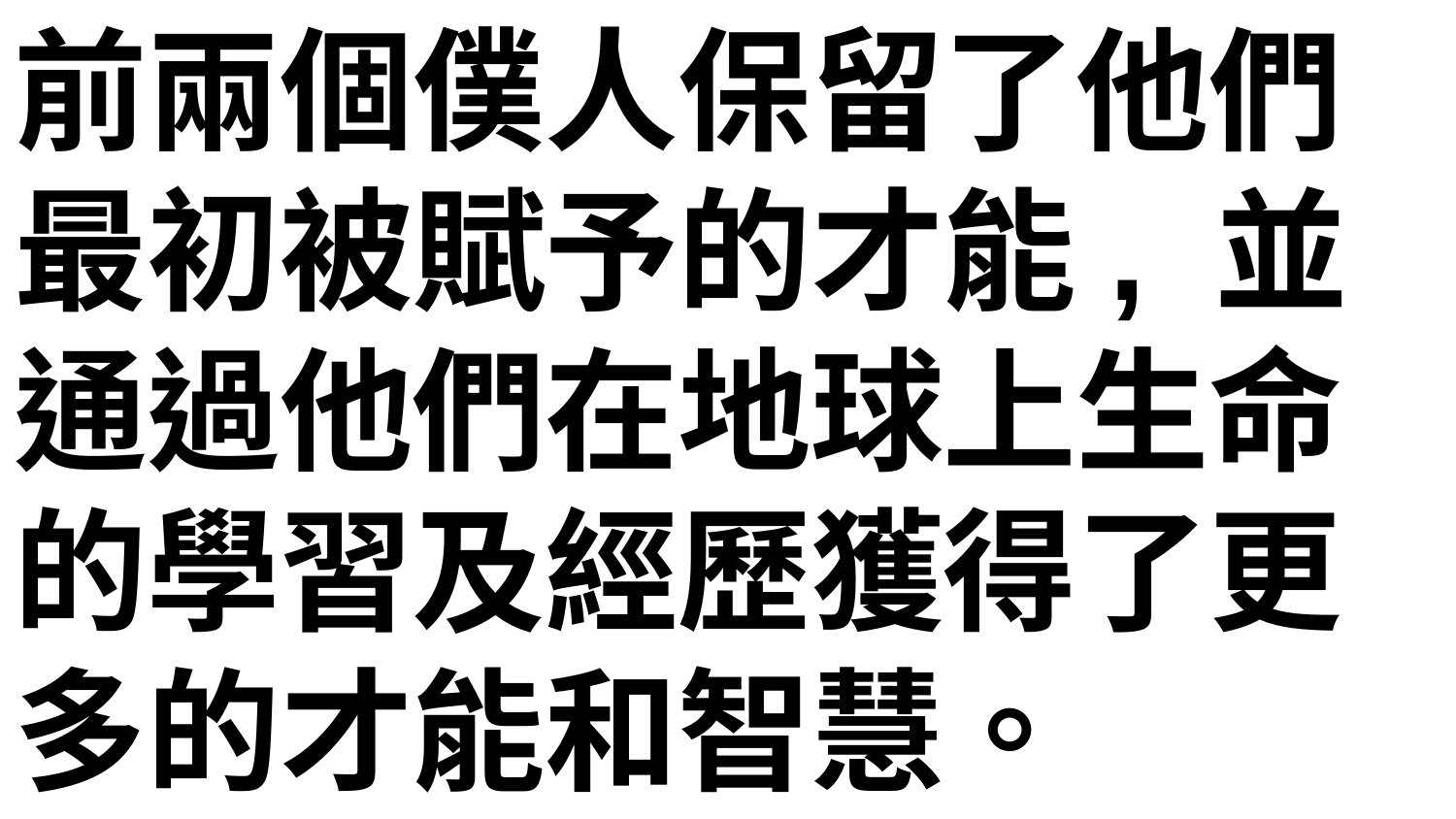

前兩個僕人保留了他們最初被賦予的才能, 並通過他們在地球上生命的學習及經歷獲得了更多的才能和智慧。